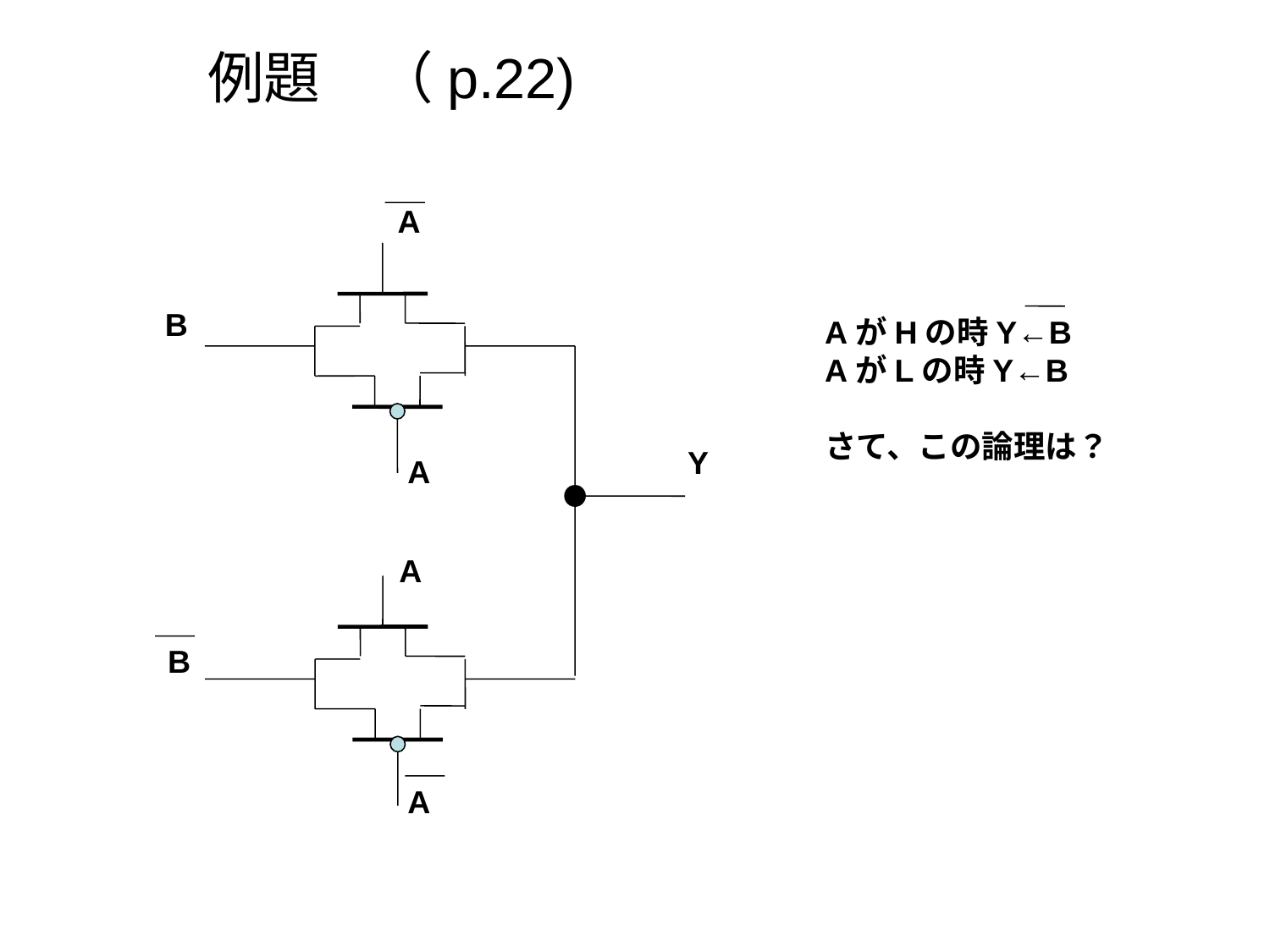

例題　（p.22)
A

B
AがHの時Y←B
AがLの時Y←B

さて、この論理は？

Y
A

A

B

A